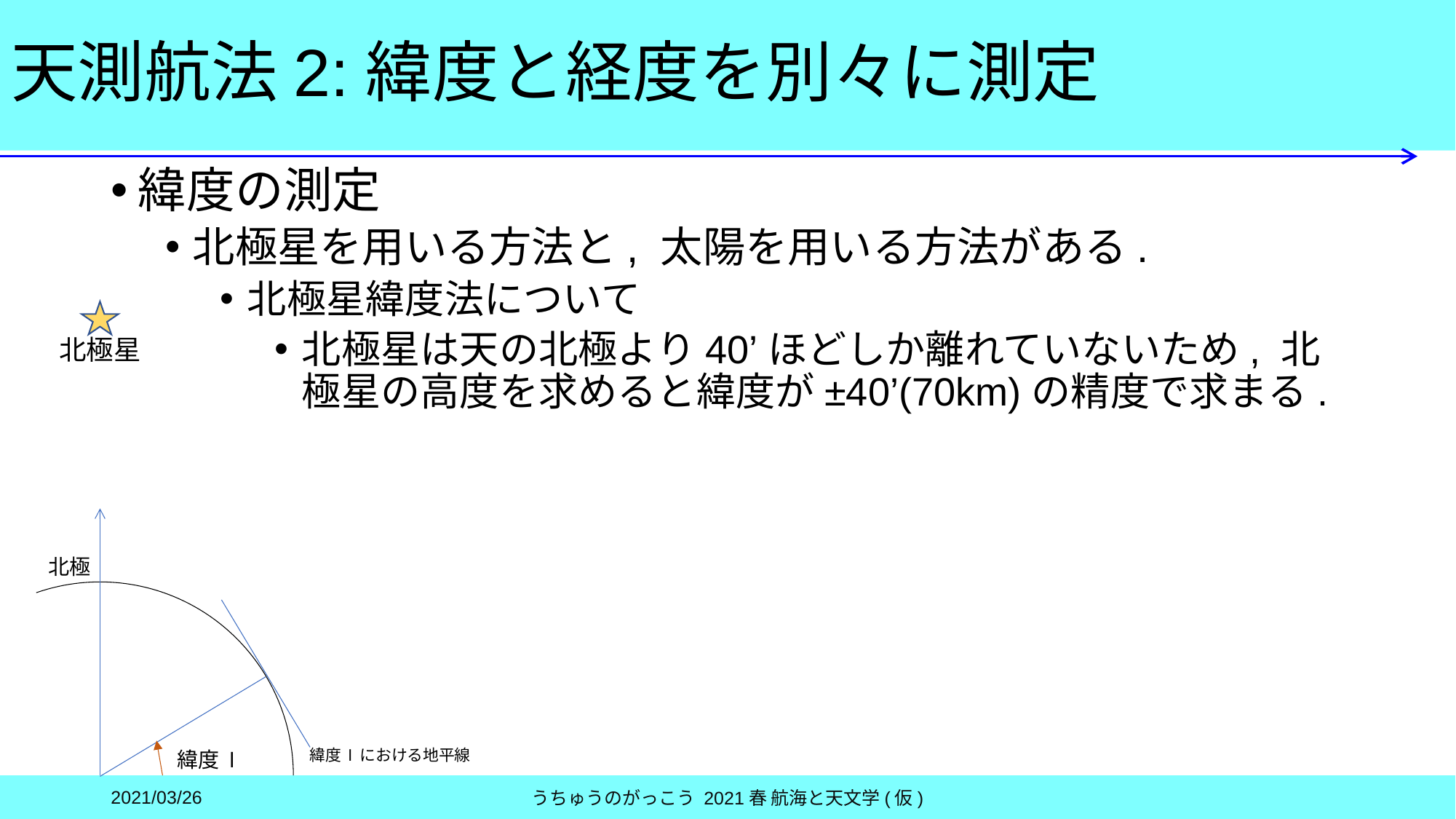

# 天測航法2:緯度と経度を別々に測定
緯度の測定
北極星を用いる方法と, 太陽を用いる方法がある.
北極星緯度法について
北極星は天の北極より40’ほどしか離れていないため, 北極星の高度を求めると緯度が±40’(70km)の精度で求まる.

北極星
北極

緯度 l における地平線
緯度 l
2021/03/26
うちゅうのがっこう 2021春 航海と天文学(仮)